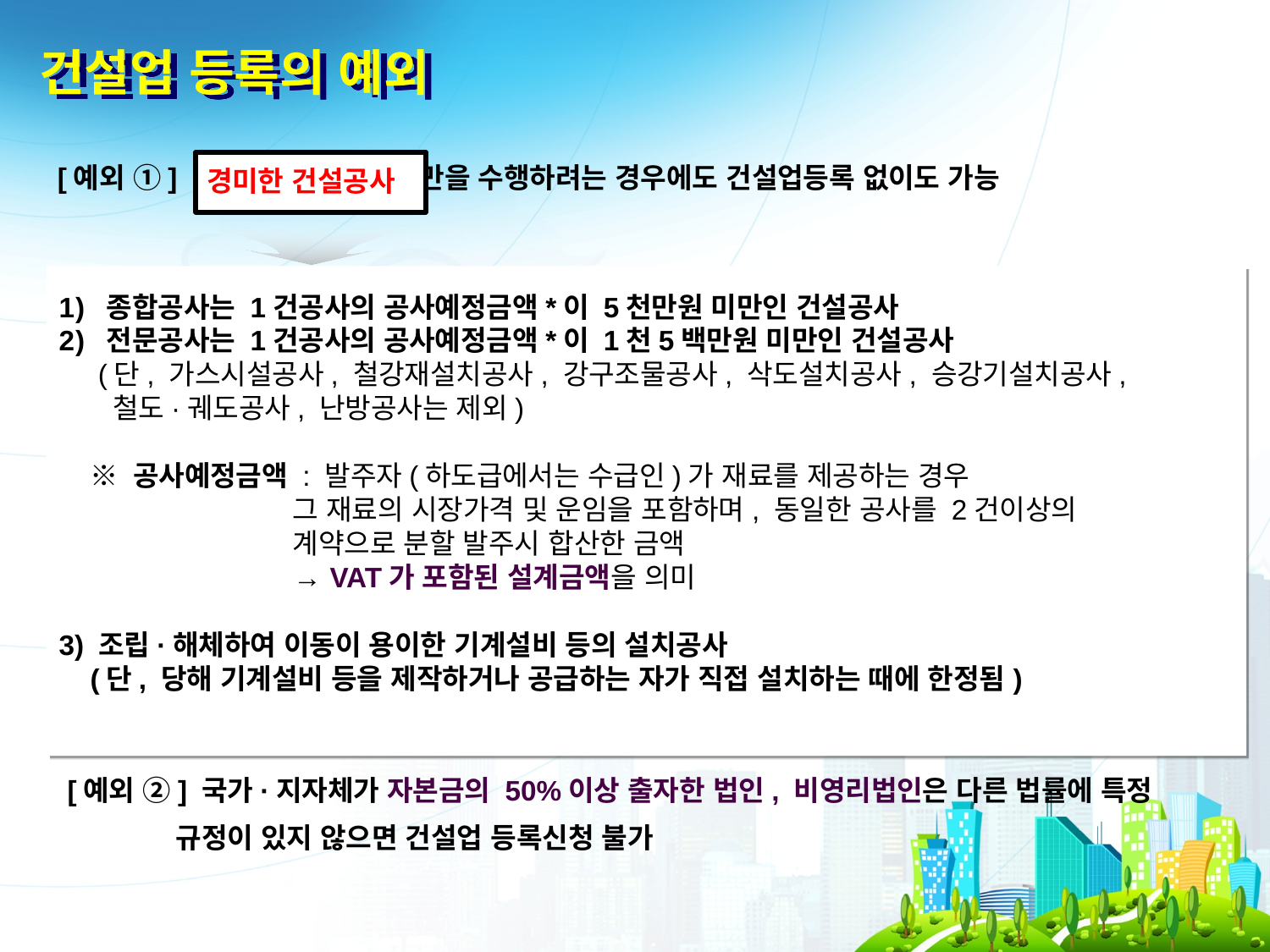

건설업 등록의 예외

[예외 ①]                              만을 수행하려는 경우에도 건설업등록 없이도 가능
경미한 건설공사

종합공사는 1건공사의 공사예정금액*이 5천만원 미만인 건설공사
전문공사는 1건공사의 공사예정금액*이 1천5백만원 미만인 건설공사
     (단, 가스시설공사, 철강재설치공사, 강구조물공사, 삭도설치공사, 승강기설치공사,
      철도·궤도공사, 난방공사는 제외)

    ※ 공사예정금액 : 발주자(하도급에서는 수급인)가 재료를 제공하는 경우
                             그 재료의 시장가격 및 운임을 포함하며, 동일한 공사를 2건이상의
                             계약으로 분할 발주시 합산한 금액
                              → VAT가 포함된 설계금액을 의미

3) 조립·해체하여 이동이 용이한 기계설비 등의 설치공사
    (단, 당해 기계설비 등을 제작하거나 공급하는 자가 직접 설치하는 때에 한정됨)
[예외 ②] 국가·지자체가 자본금의 50%이상 출자한 법인, 비영리법인은 다른 법률에 특정
             규정이 있지 않으면 건설업 등록신청 불가